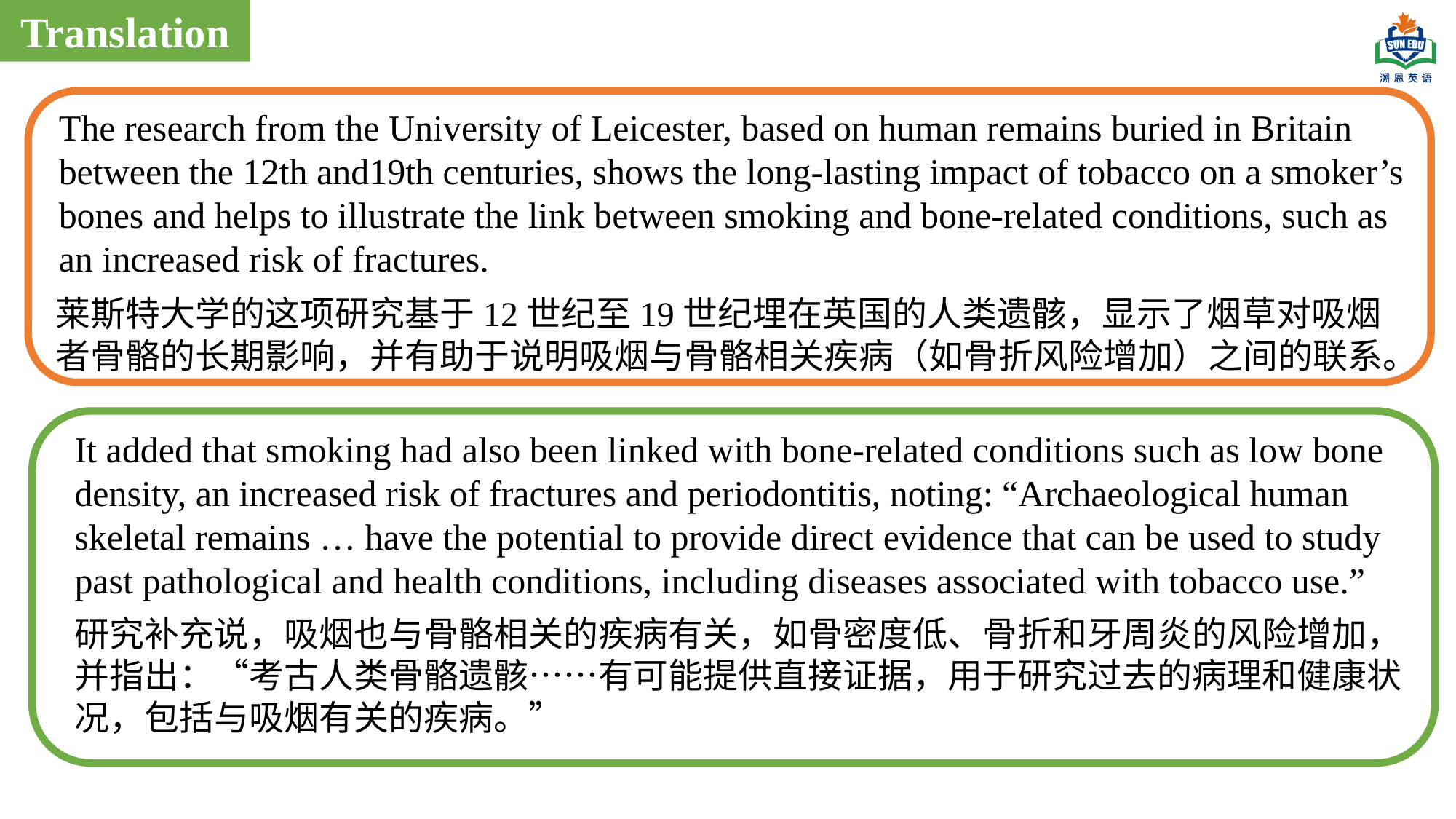

Translation

The research from the University of Leicester, based on human remains buried in Britain between the 12th and19th centuries, shows the long-lasting impact of tobacco on a smoker’s bones and helps to illustrate the link between smoking and bone-related conditions, such as an increased risk of fractures.
莱斯特大学的这项研究基于12世纪至19世纪埋在英国的人类遗骸，显示了烟草对吸烟者骨骼的长期影响，并有助于说明吸烟与骨骼相关疾病（如骨折风险增加）之间的联系。

It added that smoking had also been linked with bone-related conditions such as low bone density, an increased risk of fractures and periodontitis, noting: “Archaeological human skeletal remains … have the potential to provide direct evidence that can be used to study past pathological and health conditions, including diseases associated with tobacco use.”
研究补充说，吸烟也与骨骼相关的疾病有关，如骨密度低、骨折和牙周炎的风险增加，并指出：“考古人类骨骼遗骸……有可能提供直接证据，用于研究过去的病理和健康状况，包括与吸烟有关的疾病。”